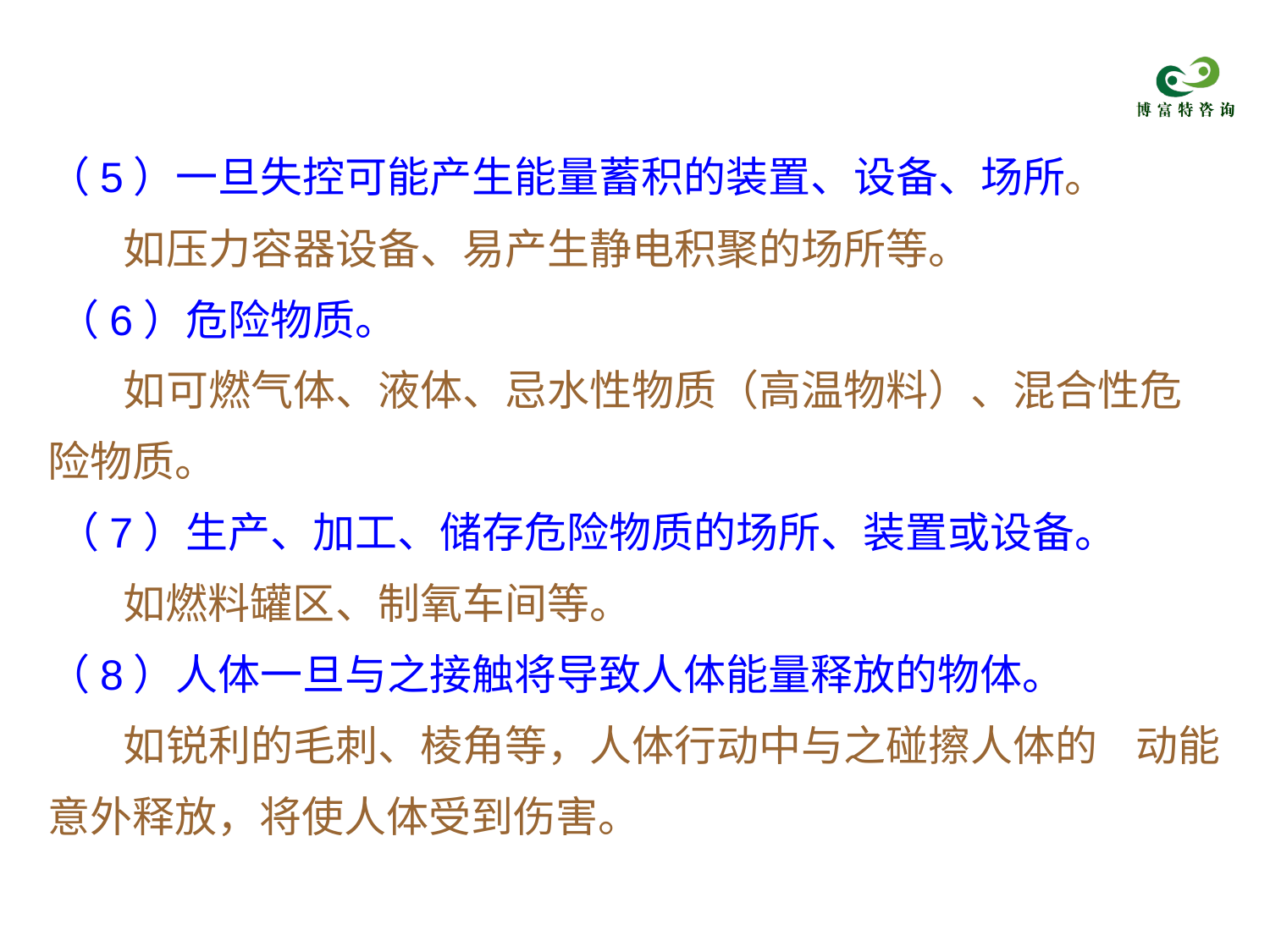

（5）一旦失控可能产生能量蓄积的装置、设备、场所。
        如压力容器设备、易产生静电积聚的场所等。
 （6）危险物质。
        如可燃气体、液体、忌水性物质（高温物料）、混合性危险物质。
 （7）生产、加工、储存危险物质的场所、装置或设备。
        如燃料罐区、制氧车间等。
（8）人体一旦与之接触将导致人体能量释放的物体。
        如锐利的毛刺、棱角等，人体行动中与之碰擦人体的    动能意外释放，将使人体受到伤害。